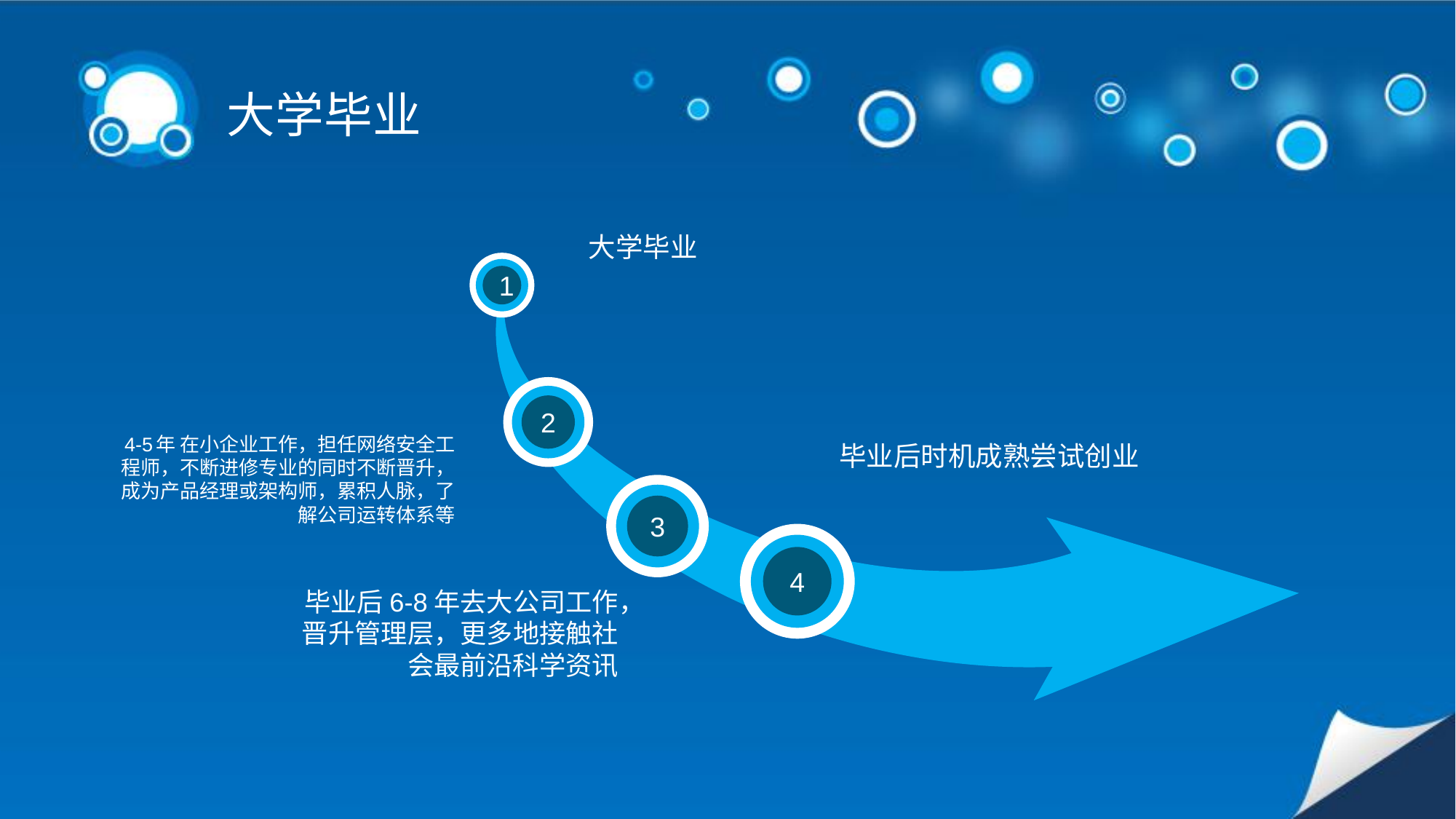

大学毕业
大学毕业

1

2
毕业后时机成熟尝试创业
4-5年 在小企业工作，担任网络安全工程师，不断进修专业的同时不断晋升，成为产品经理或架构师，累积人脉，了解公司运转体系等

3

4
毕业后6-8年去大公司工作，晋升管理层，更多地接触社会最前沿科学资讯